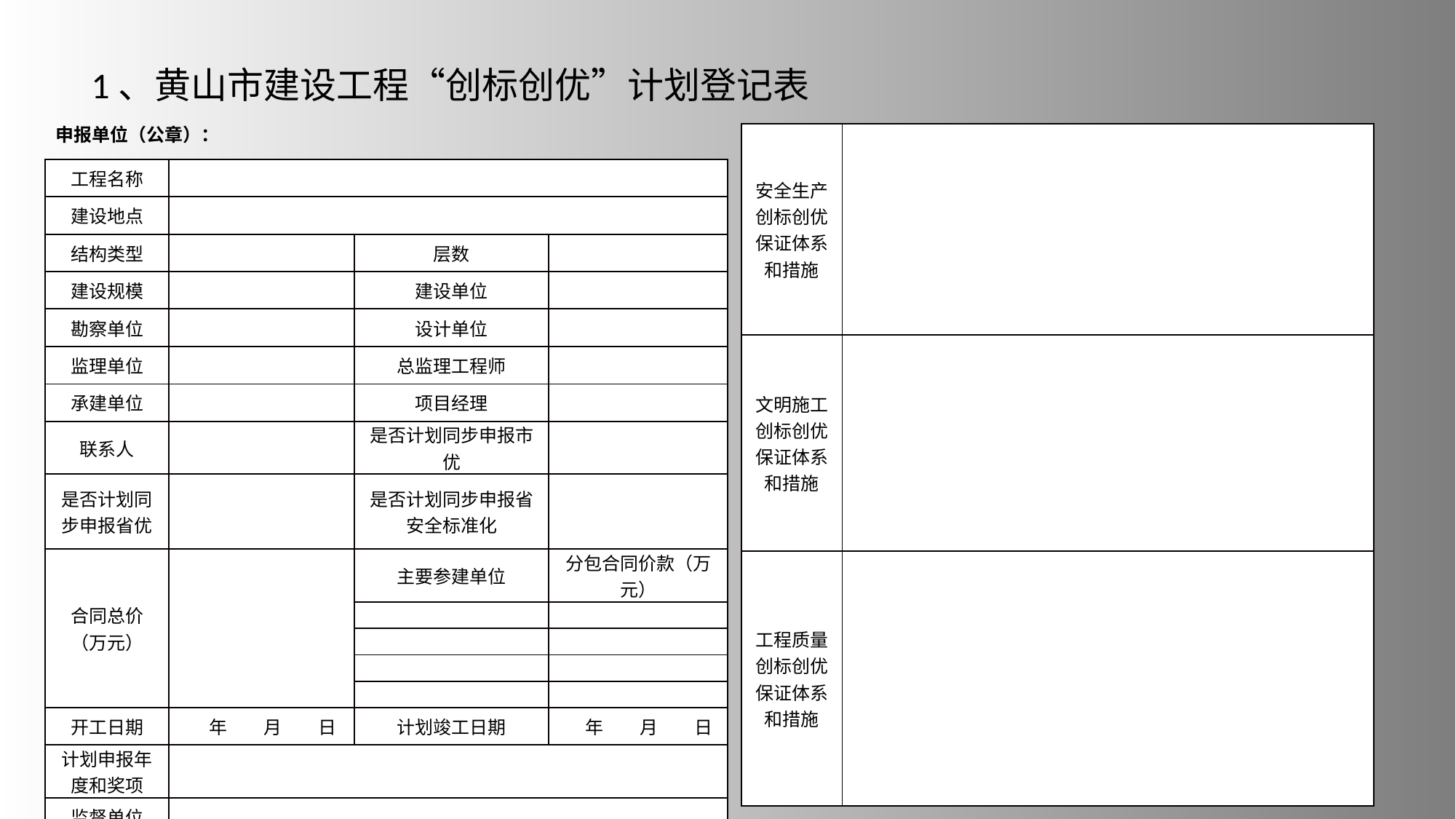

# 1、黄山市建设工程“创标创优”计划登记表
申报单位（公章）：
| 安全生产创标创优保证体系和措施 |  |
| --- | --- |
| 文明施工创标创优保证体系和措施 |  |
| 工程质量创标创优保证体系和措施 |  |
| 工程名称 |  |  |  |
| --- | --- | --- | --- |
| 建设地点 |  |  |  |
| 结构类型 |  | 层数 |  |
| 建设规模 |  | 建设单位 |  |
| 勘察单位 |  | 设计单位 |  |
| 监理单位 |  | 总监理工程师 |  |
| 承建单位 |  | 项目经理 |  |
| 联系人 |  | 是否计划同步申报市优 |  |
| 是否计划同步申报省优 |  | 是否计划同步申报省安全标准化 |  |
| 合同总价 （万元） |  | 主要参建单位 | 分包合同价款（万元） |
|  |  |  |  |
|  |  |  |  |
|  |  |  |  |
|  |  |  |  |
| 开工日期 | 年　　月　　日 | 计划竣工日期 | 年　　月　　日 |
| 计划申报年度和奖项 |  |  |  |
| 监督单位 |  |  |  |